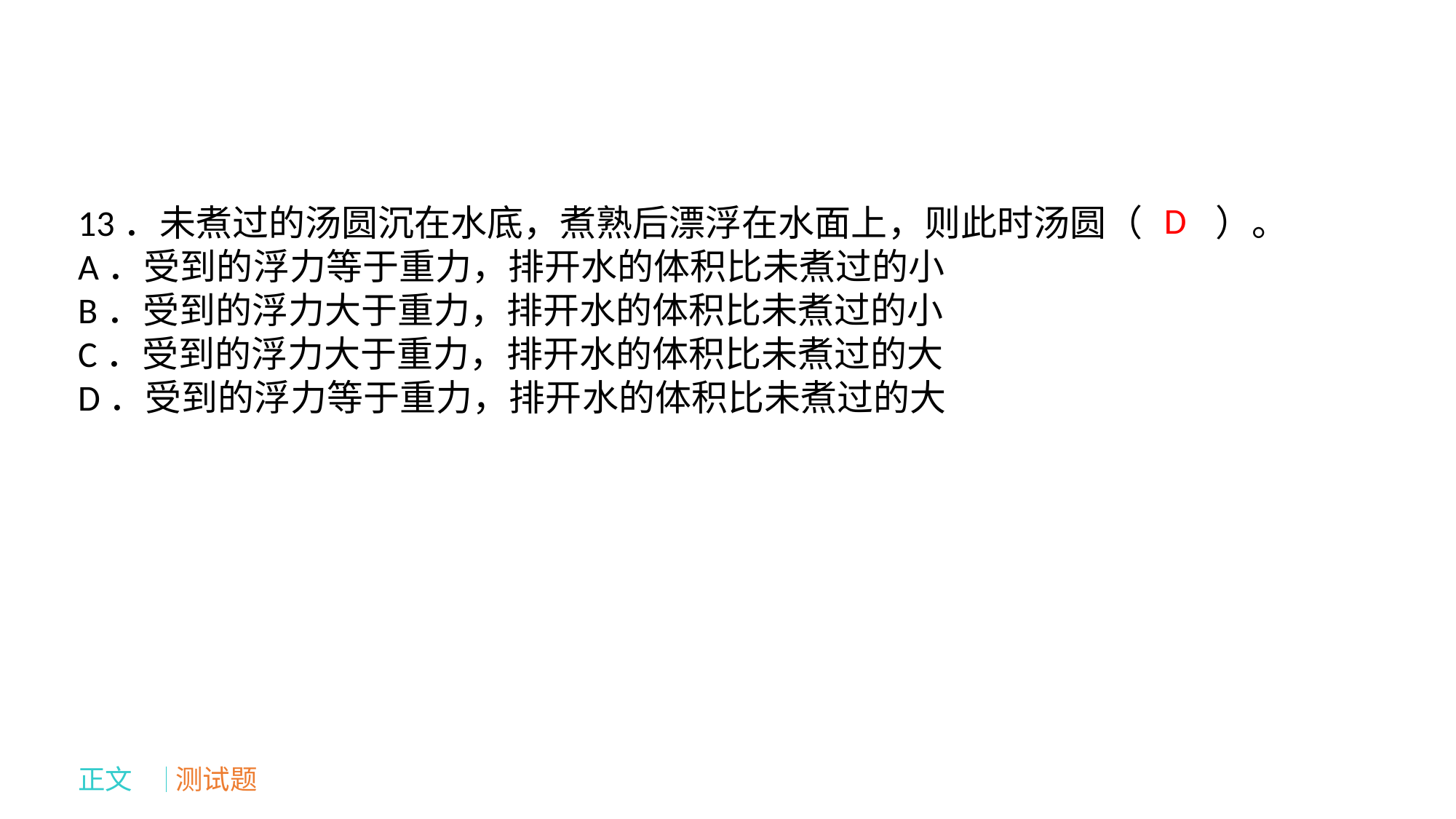

D
13．未煮过的汤圆沉在水底，煮熟后漂浮在水面上，则此时汤圆（　　）。
A．受到的浮力等于重力，排开水的体积比未煮过的小
B．受到的浮力大于重力，排开水的体积比未煮过的小
C．受到的浮力大于重力，排开水的体积比未煮过的大
D．受到的浮力等于重力，排开水的体积比未煮过的大
正文
测试题